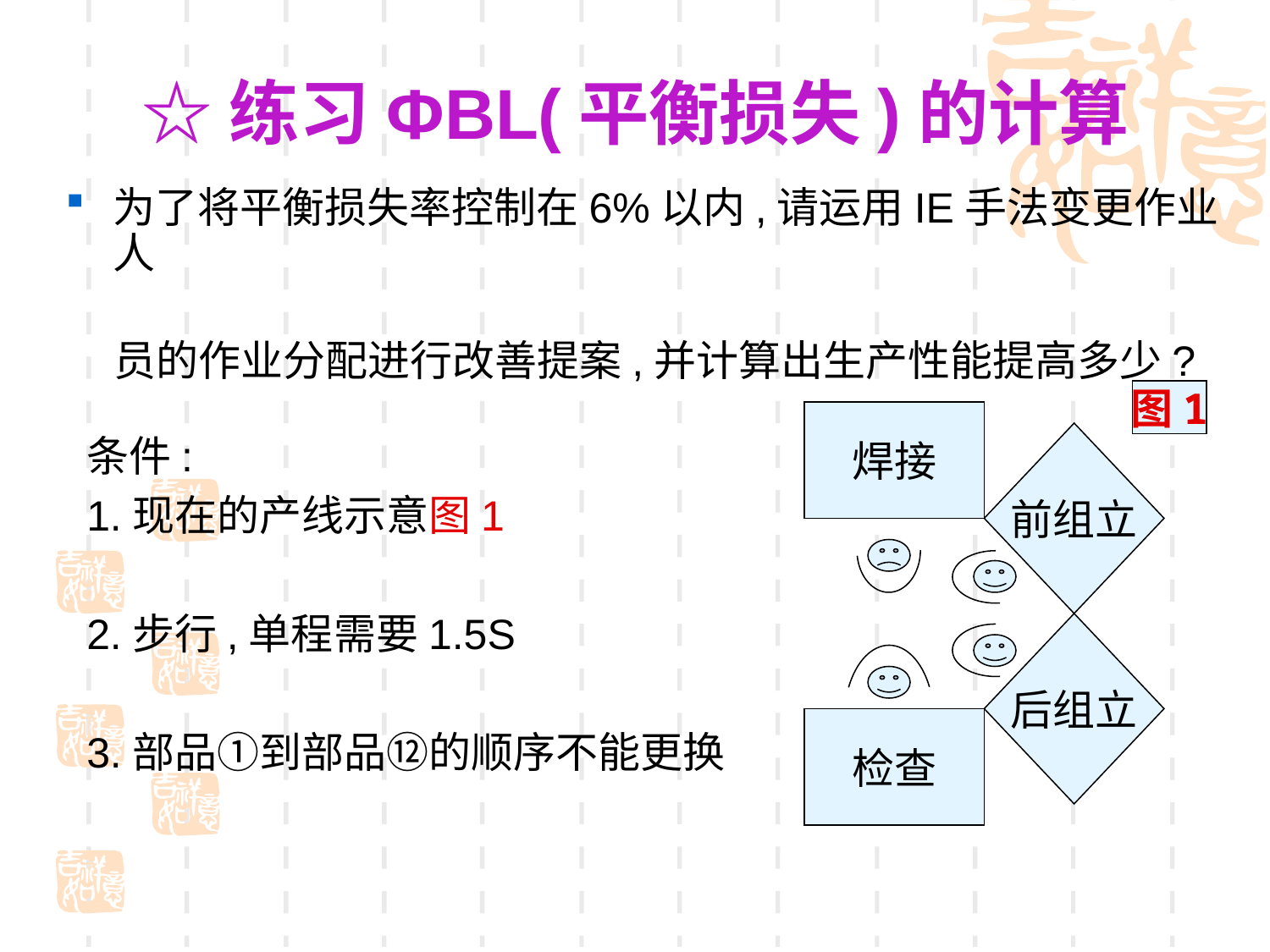

# ☆练习ΦBL(平衡损失)的计算
为了将平衡损失率控制在6%以内,请运用IE手法变更作业人

    员的作业分配进行改善提案,并计算出生产性能提高多少?
图1
焊接
前组立
后组立
检查

条件:
1.现在的产线示意图1

2.步行,单程需要1.5S

3.部品①到部品⑫的顺序不能更换